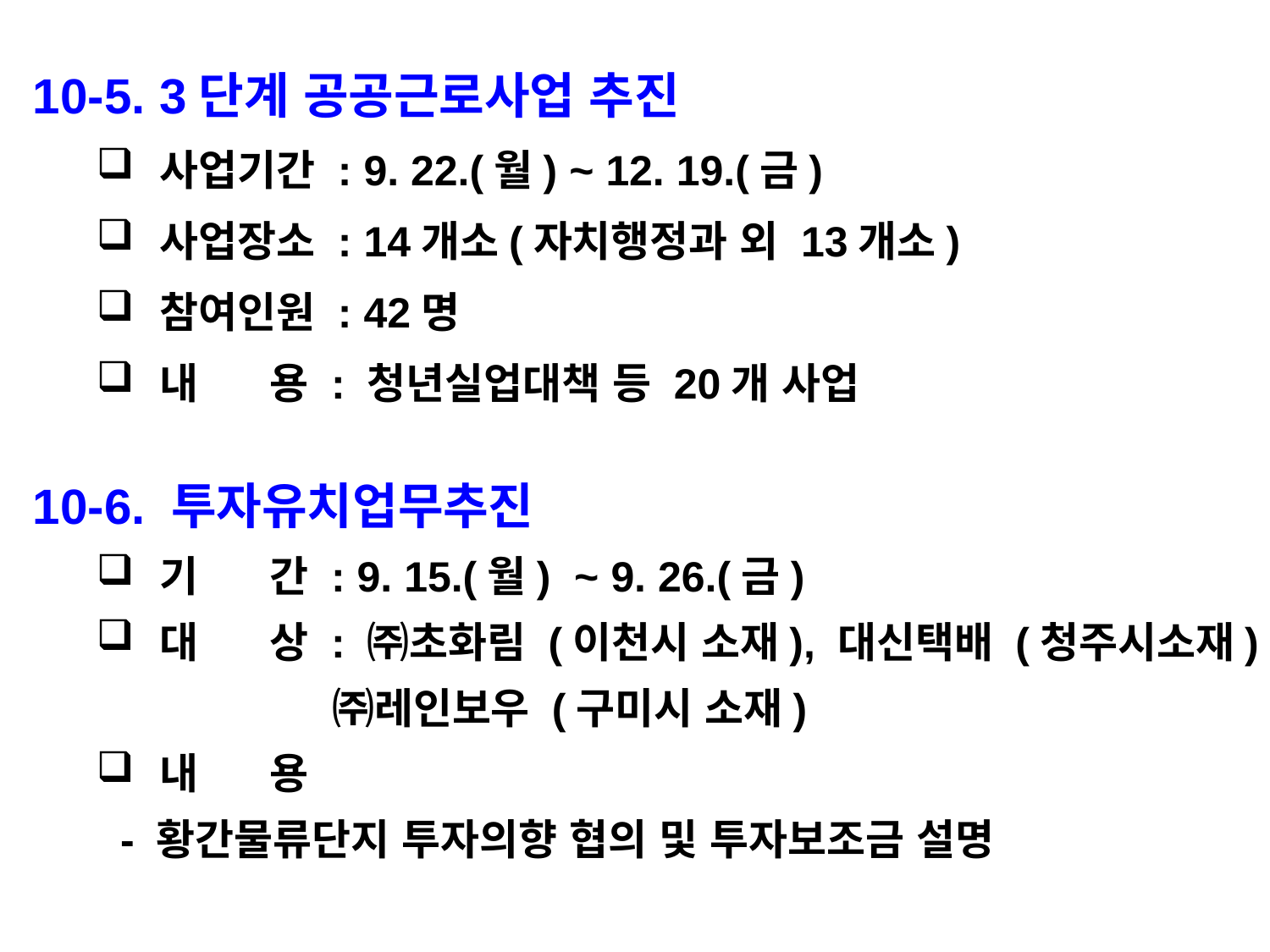

10-5. 3단계 공공근로사업 추진
사업기간 : 9. 22.(월) ~ 12. 19.(금)
사업장소 : 14개소(자치행정과 외 13개소)
참여인원 : 42명
내      용 : 청년실업대책 등 20개 사업

10-6. 투자유치업무추진
기      간 : 9. 15.(월)  ~ 9. 26.(금)
대      상 : ㈜초화림 (이천시 소재), 대신택배 (청주시소재)
                   ㈜레인보우 (구미시 소재)
내      용
  - 황간물류단지 투자의향 협의 및 투자보조금 설명